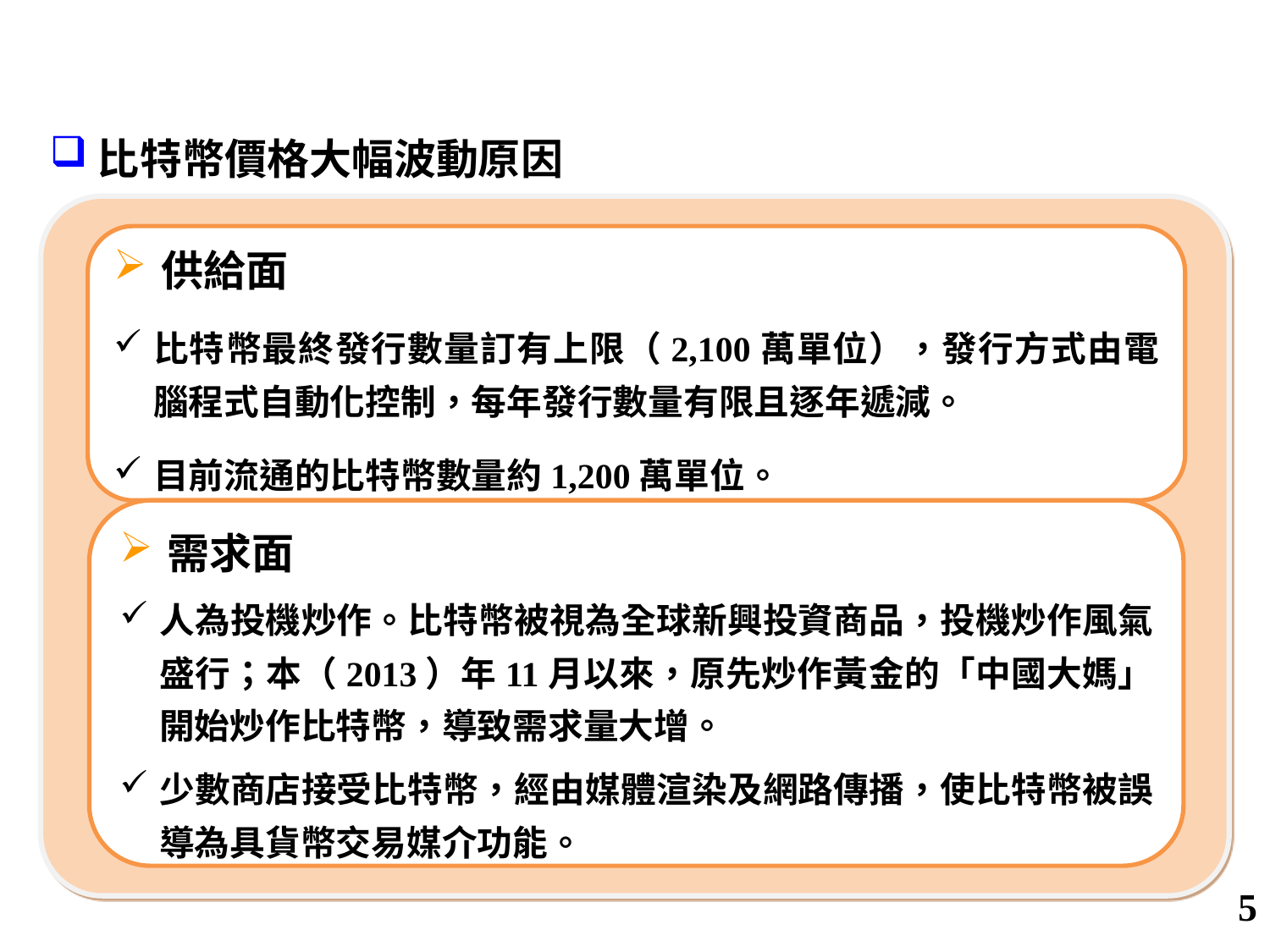

比特幣價格大幅波動原因

供給面
比特幣最終發行數量訂有上限（2,100萬單位），發行方式由電腦程式自動化控制，每年發行數量有限且逐年遞減。
目前流通的比特幣數量約1,200萬單位。

需求面
人為投機炒作。比特幣被視為全球新興投資商品，投機炒作風氣盛行；本（2013）年11月以來，原先炒作黃金的「中國大媽」開始炒作比特幣，導致需求量大增。
少數商店接受比特幣，經由媒體渲染及網路傳播，使比特幣被誤導為具貨幣交易媒介功能。

5